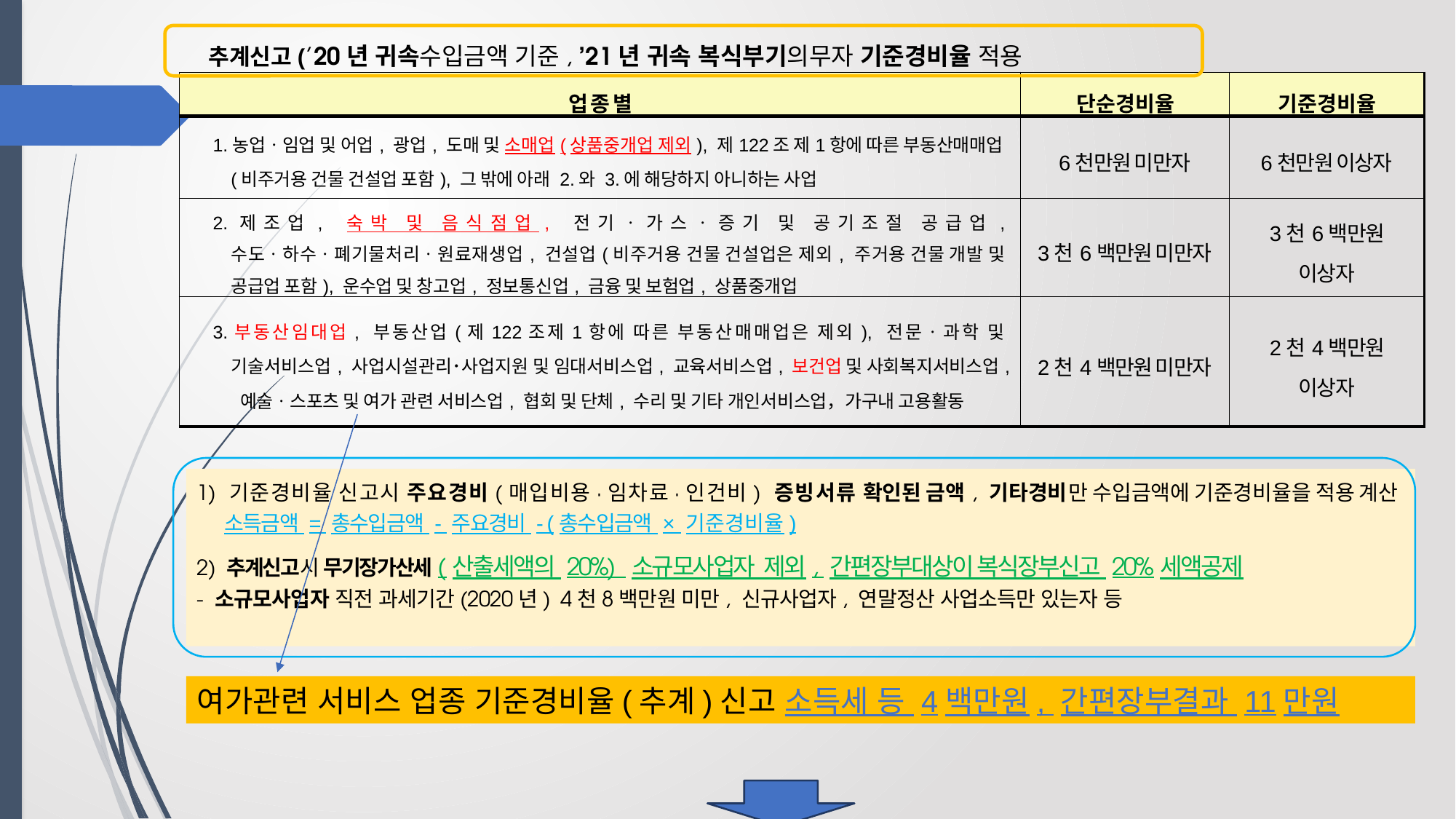

추계신고(’20년 귀속수입금액 기준, ’21년 귀속 복식부기의무자 기준경비율 적용
)
| 업 종 별 | 단순경비율 | 기준경비율 |
| --- | --- | --- |
| 1.농업ㆍ임업 및 어업, 광업, 도매 및 소매업(상품중개업 제외), 제122조 제1항에 따른 부동산매매업(비주거용 건물 건설업 포함), 그 밖에 아래 2.와 3.에 해당하지 아니하는 사업 | 6천만원 미만자 | 6천만원 이상자 |
| 2.제조업, 숙박 및 음식점업, 전기ㆍ가스ㆍ증기 및 공기조절 공급업, 수도ㆍ하수ㆍ폐기물처리ㆍ원료재생업, 건설업(비주거용 건물 건설업은 제외, 주거용 건물 개발 및 공급업 포함), 운수업 및 창고업, 정보통신업, 금융 및 보험업, 상품중개업 | 3천6백만원 미만자 | 3천6백만원 이상자 |
| 3.부동산임대업, 부동산업(제122조제1항에 따른 부동산매매업은 제외), 전문ㆍ과학 및 기술서비스업, 사업시설관리･사업지원 및 임대서비스업, 교육서비스업, 보건업 및 사회복지서비스업, 예술ㆍ스포츠 및 여가 관련 서비스업, 협회 및 단체, 수리 및 기타 개인서비스업，가구내 고용활동 | 2천4백만원 미만자 | 2천4백만원 이상자 |

1) 기준경비율 신고시 주요경비(매입비용·임차료·인건비) 증빙서류 확인된 금액, 기타경비만 수입금액에 기준경비율을 적용 계산  소득금액 = 총수입금액 - 주요경비 - (총수입금액 × 기준경비율)
2) 추계신고시 무기장가산세(산출세액의 20%)  소규모사업자  제외, 간편장부대상이 복식장부신고 20%세액공제
- 소규모사업자 직전 과세기간(2020년)  4천8백만원 미만, 신규사업자, 연말정산 사업소득만 있는자 등

여가관련 서비스 업종 기준경비율(추계)신고 소득세 등 4백만원, 간편장부결과 11만원